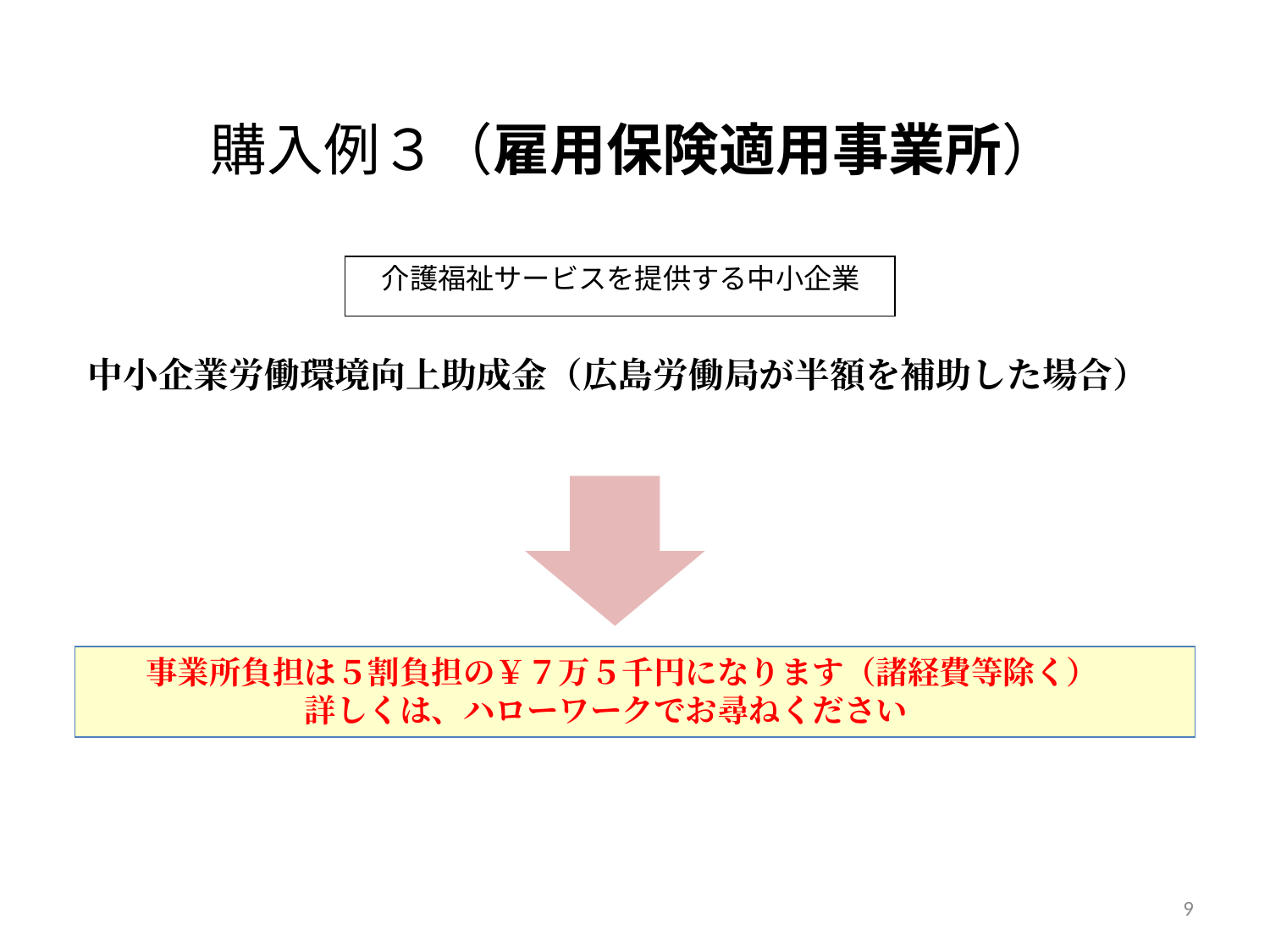

# 購入例３（雇用保険適用事業所）
| 介護福祉サービスを提供する中小企業 |
| --- |
中小企業労働環境向上助成金（広島労働局が半額を補助した場合）

事業所負担は５割負担の￥７万５千円になります（諸経費等除く）
　　　　　詳しくは、ハローワークでお尋ねください
9